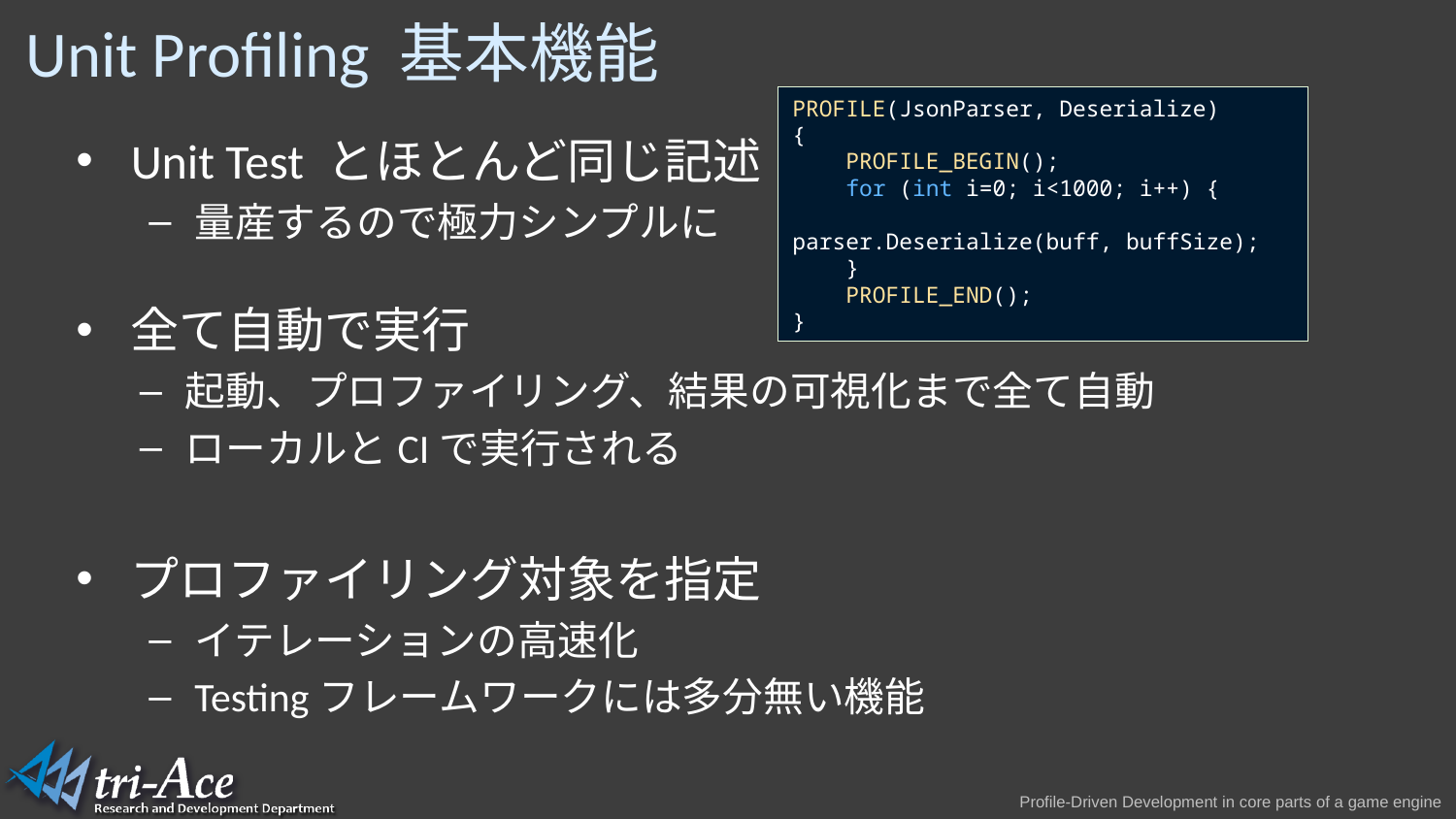

# Unit Profiling 基本機能
PROFILE(JsonParser, Deserialize)
{
    PROFILE_BEGIN();
    for (int i=0; i<1000; i++) {
        parser.Deserialize(buff, buffSize);
    }
    PROFILE_END();
}
Unit Test とほとんど同じ記述
量産するので極力シンプルに

全て自動で実行
起動、プロファイリング、結果の可視化まで全て自動
ローカルとCIで実行される

プロファイリング対象を指定
イテレーションの高速化
Testingフレームワークには多分無い機能